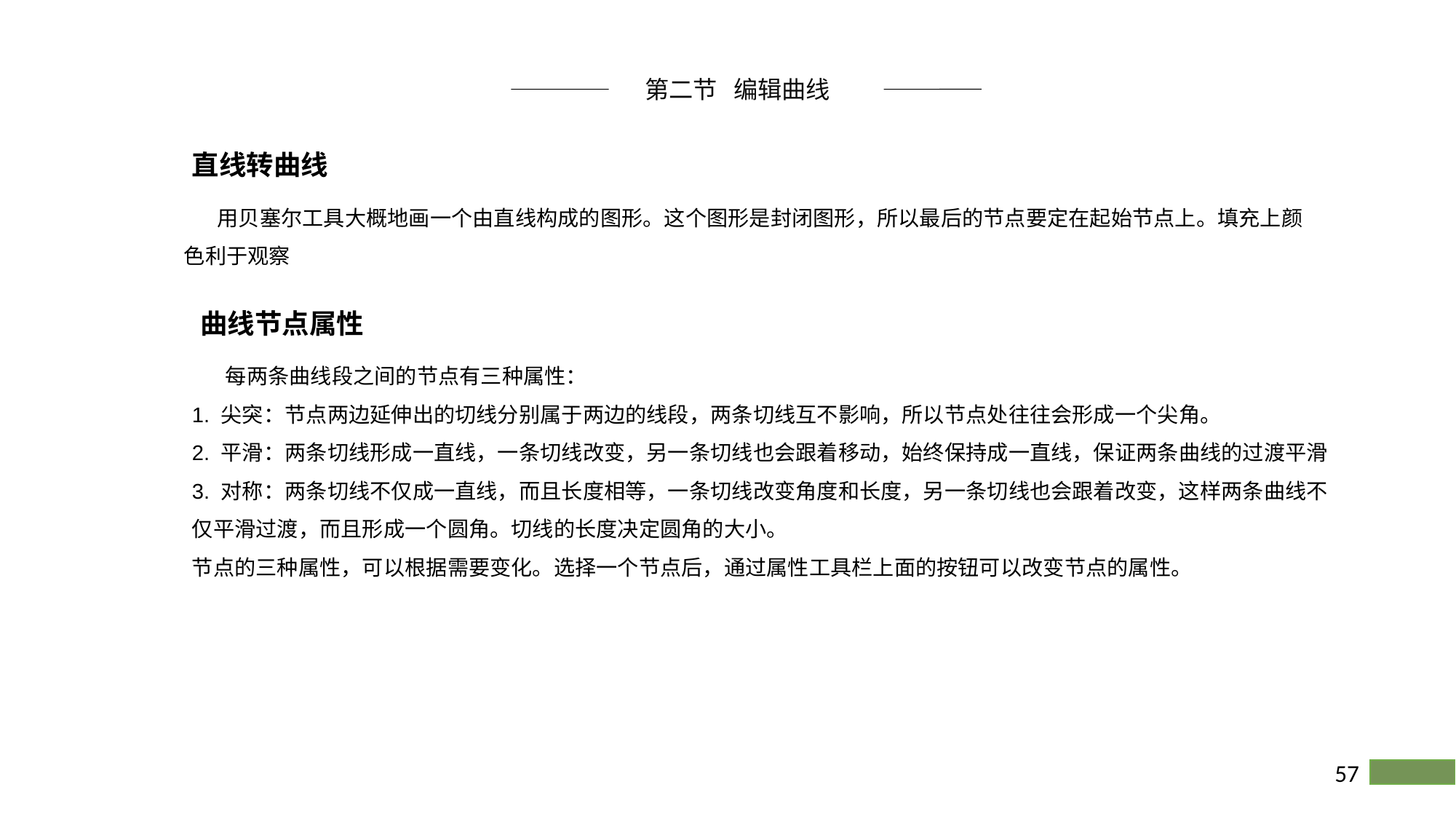

第二节   编辑曲线
直线转曲线
      用贝塞尔工具大概地画一个由直线构成的图形。这个图形是封闭图形，所以最后的节点要定在起始节点上。填充上颜色利于观察
曲线节点属性
      每两条曲线段之间的节点有三种属性：
1. 尖突：节点两边延伸出的切线分别属于两边的线段，两条切线互不影响，所以节点处往往会形成一个尖角。
2. 平滑：两条切线形成一直线，一条切线改变，另一条切线也会跟着移动，始终保持成一直线，保证两条曲线的过渡平滑
3. 对称：两条切线不仅成一直线，而且长度相等，一条切线改变角度和长度，另一条切线也会跟着改变，这样两条曲线不仅平滑过渡，而且形成一个圆角。切线的长度决定圆角的大小。
节点的三种属性，可以根据需要变化。选择一个节点后，通过属性工具栏上面的按钮可以改变节点的属性。
57